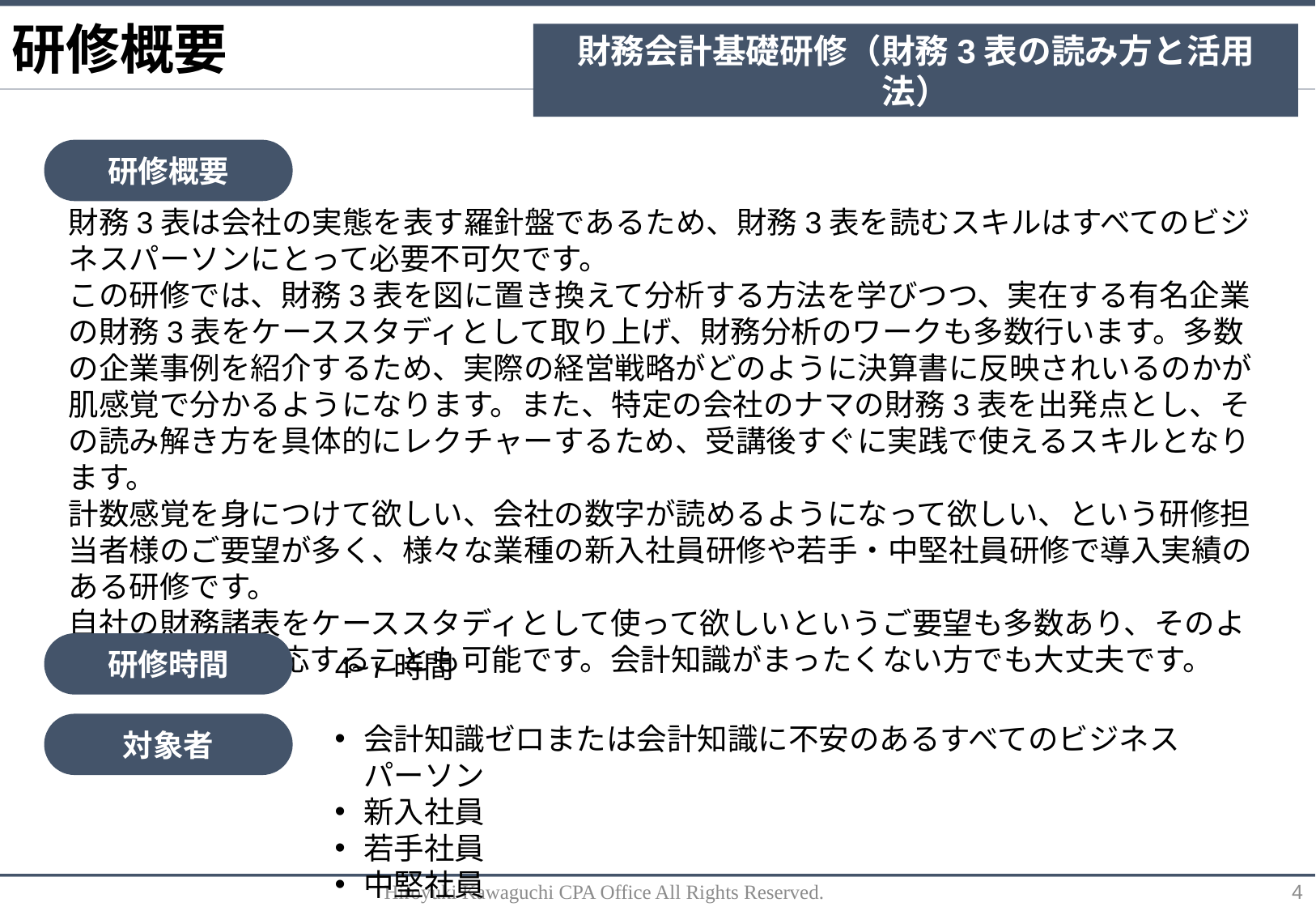

研修概要
財務会計基礎研修（財務3表の読み方と活用法）
研修概要
財務3表は会社の実態を表す羅針盤であるため、財務3表を読むスキルはすべてのビジネスパーソンにとって必要不可欠です。
この研修では、財務3表を図に置き換えて分析する方法を学びつつ、実在する有名企業の財務3表をケーススタディとして取り上げ、財務分析のワークも多数行います。多数の企業事例を紹介するため、実際の経営戦略がどのように決算書に反映されいるのかが肌感覚で分かるようになります。また、特定の会社のナマの財務3表を出発点とし、その読み解き方を具体的にレクチャーするため、受講後すぐに実践で使えるスキルとなります。
計数感覚を身につけて欲しい、会社の数字が読めるようになって欲しい、という研修担当者様のご要望が多く、様々な業種の新入社員研修や若手・中堅社員研修で導入実績のある研修です。
自社の財務諸表をケーススタディとして使って欲しいというご要望も多数あり、そのようなニーズに対応することも可能です。会計知識がまったくない方でも大丈夫です。
研修時間
4~7時間
対象者
会計知識ゼロまたは会計知識に不安のあるすべてのビジネスパーソン
新入社員
若手社員
中堅社員
Hiroyuki Kawaguchi CPA Office All Rights Reserved.
4